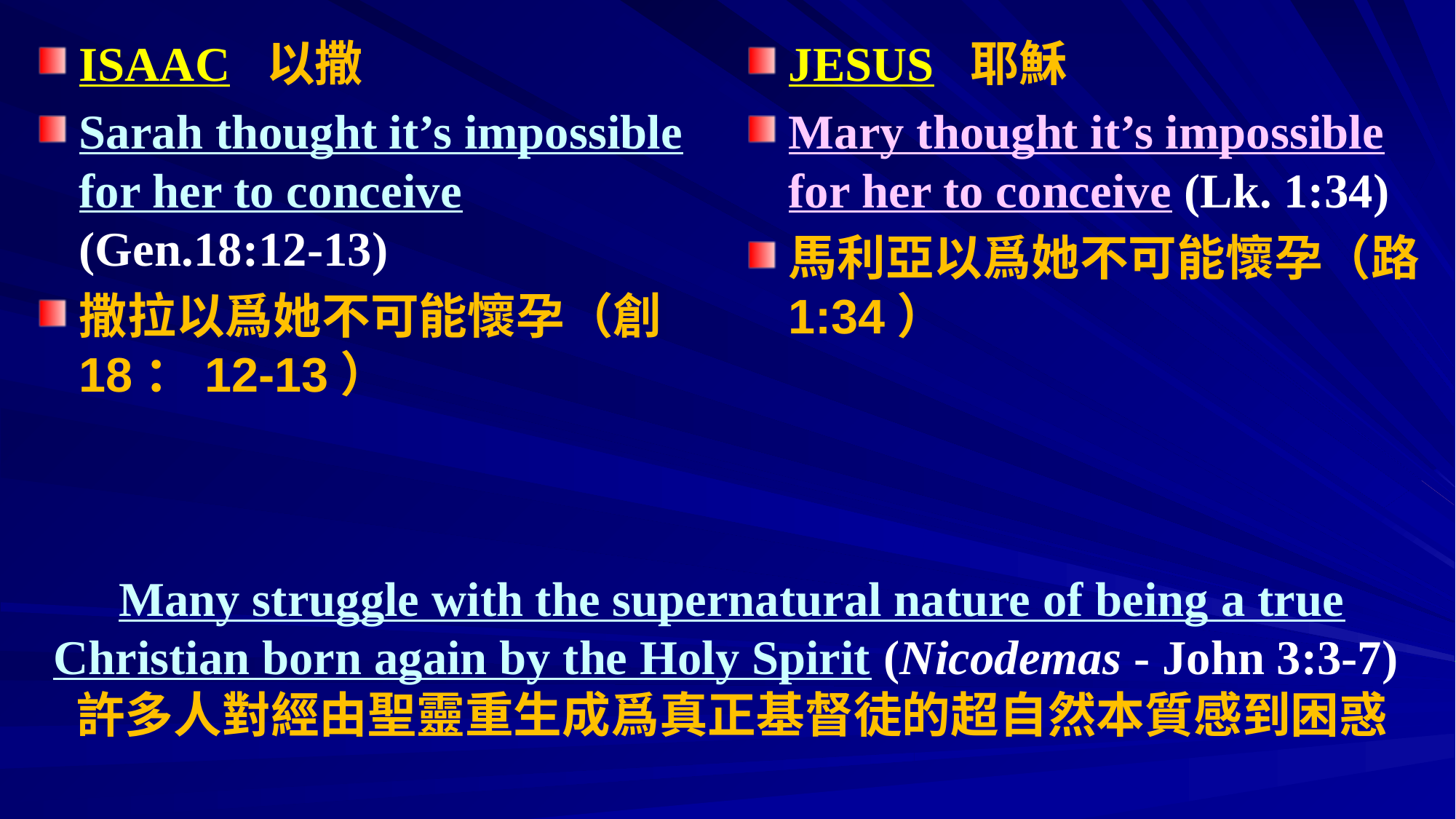

ISAAC  以撒
Sarah thought it’s impossible for her to conceive             (Gen.18:12-13)
撒拉以爲她不可能懷孕（創18：12-13）

JESUS  耶穌
Mary thought it’s impossible for her to conceive (Lk. 1:34)
馬利亞以爲她不可能懷孕（路1:34）

# Many struggle with the supernatural nature of being a true Christian born again by the Holy Spirit (Nicodemas - John 3:3-7) 許多人對經由聖靈重生成爲真正基督徒的超自然本質感到困惑